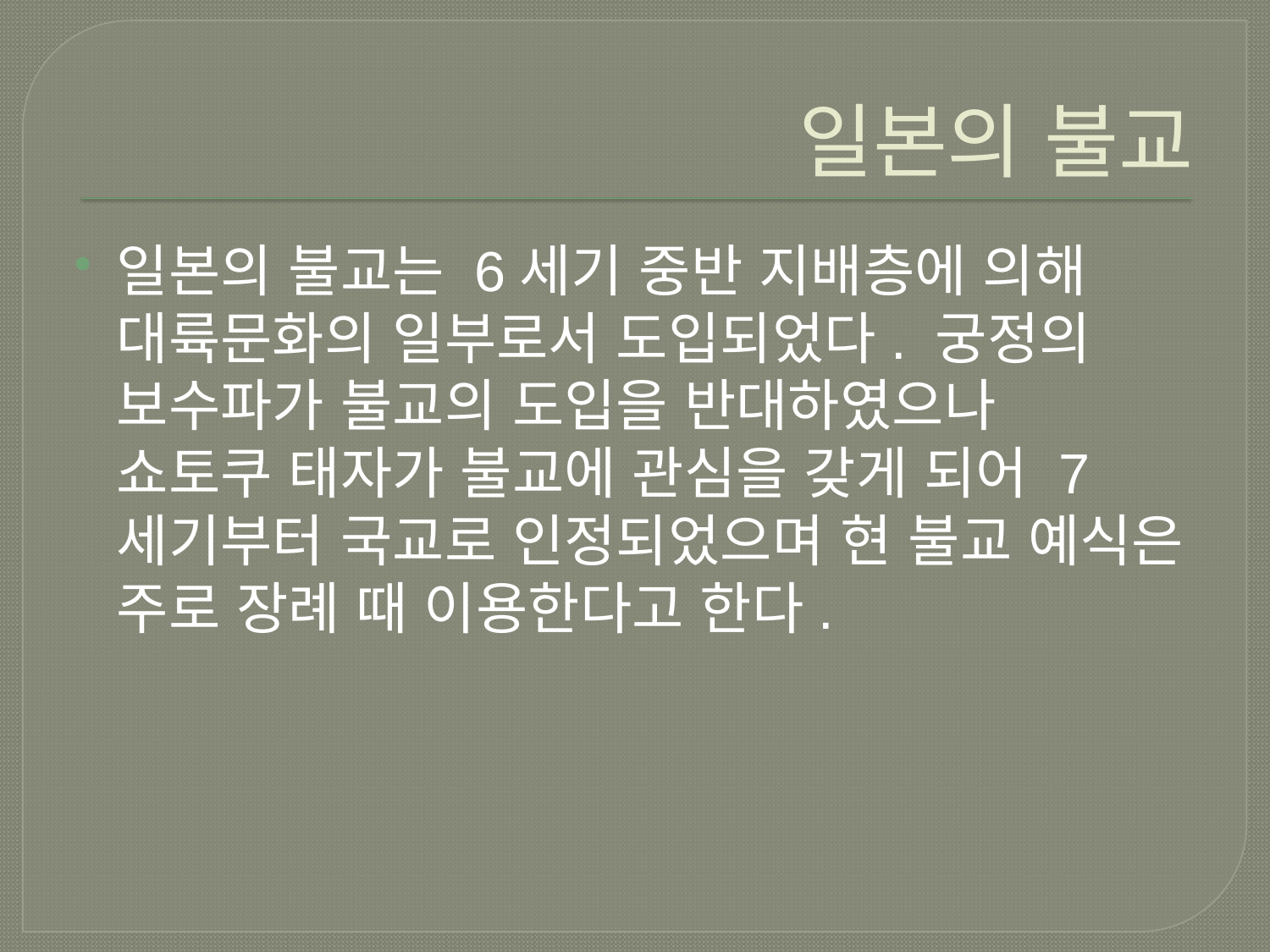

# 일본의 불교
일본의 불교는 6세기 중반 지배층에 의해 대륙문화의 일부로서 도입되었다. 궁정의 보수파가 불교의 도입을 반대하였으나
쇼토쿠 태자가 불교에 관심을 갖게 되어 7세기부터 국교로 인정되었으며 현 불교 예식은 주로 장례 때 이용한다고 한다.